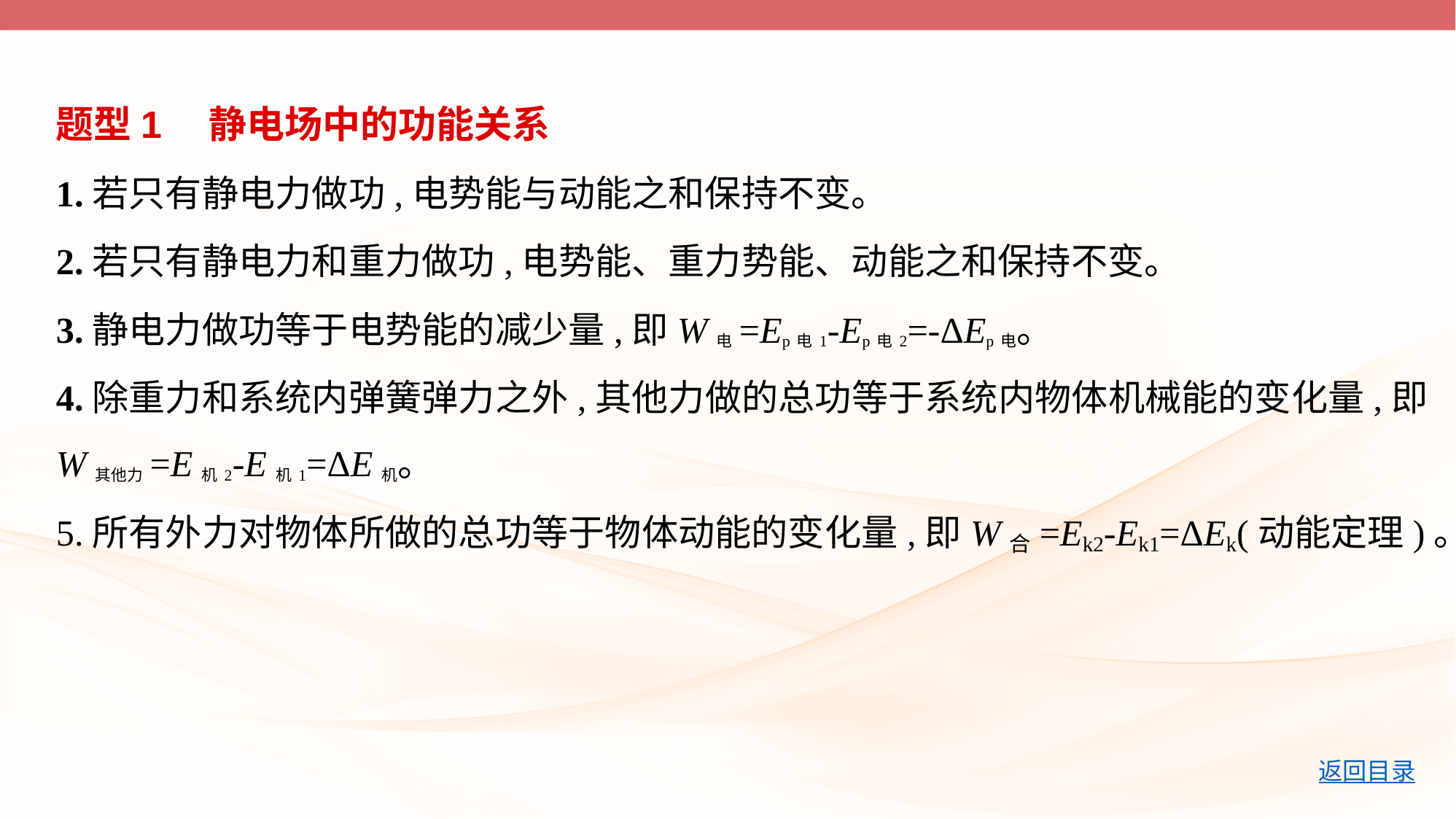

题型1　静电场中的功能关系
1.若只有静电力做功,电势能与动能之和保持不变。
2.若只有静电力和重力做功,电势能、重力势能、动能之和保持不变。
3.静电力做功等于电势能的减少量,即W电=Ep电1-Ep电2=-ΔEp电。
4.除重力和系统内弹簧弹力之外,其他力做的总功等于系统内物体机械能的变化量,即
W其他力=E机2-E机1=ΔE机。
5.所有外力对物体所做的总功等于物体动能的变化量,即W合=Ek2-Ek1=ΔEk(动能定理)。